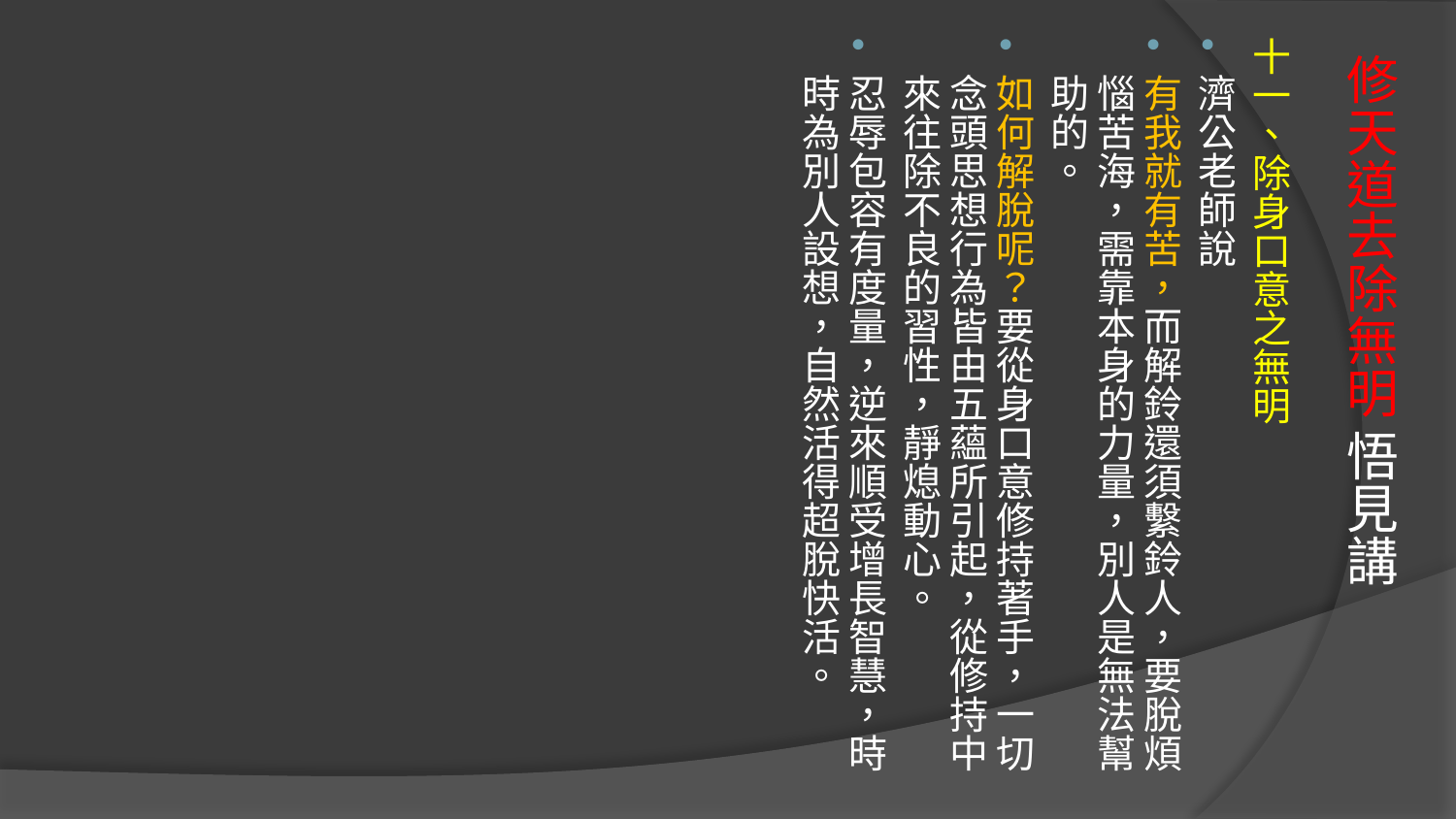

十一、除身口意之無明
濟公老師說
有我就有苦，而解鈴還須繫鈴人，要脫煩惱苦海，需靠本身的力量，別人是無法幫助的。
如何解脫呢？要從身口意修持著手，一切念頭思想行為皆由五蘊所引起，從修持中來往除不良的習性，靜熄動心。
忍辱包容有度量，逆來順受增長智慧，時時為別人設想，自然活得超脫快活。

# 修天道去除無明 悟見講